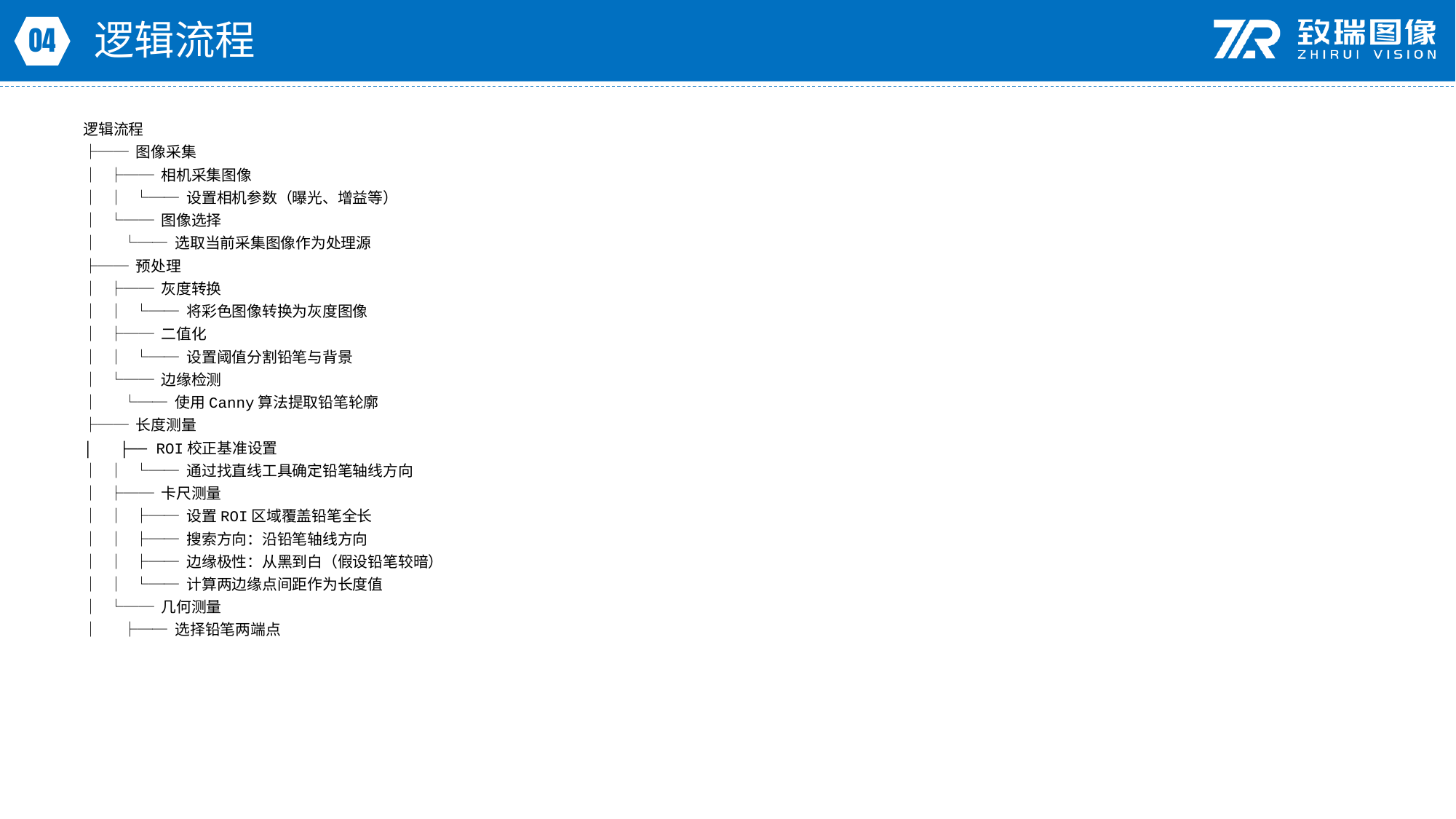

逻辑流程
04

逻辑流程
├── 图像采集
│   ├── 相机采集图像
│   │   └── 设置相机参数（曝光、增益等）
│   └── 图像选择
│       └── 选取当前采集图像作为处理源
├── 预处理
│   ├── 灰度转换
│   │   └── 将彩色图像转换为灰度图像
│   ├── 二值化
│   │   └── 设置阈值分割铅笔与背景
│   └── 边缘检测
│       └── 使用Canny算法提取铅笔轮廓
├── 长度测量
│   ├── ROI校正基准设置
│   │   └── 通过找直线工具确定铅笔轴线方向
│   ├── 卡尺测量
│   │   ├── 设置ROI区域覆盖铅笔全长
│   │   ├── 搜索方向：沿铅笔轴线方向
│   │   ├── 边缘极性：从黑到白（假设铅笔较暗）
│   │   └── 计算两边缘点间距作为长度值
│   └── 几何测量
│       ├── 选择铅笔两端点